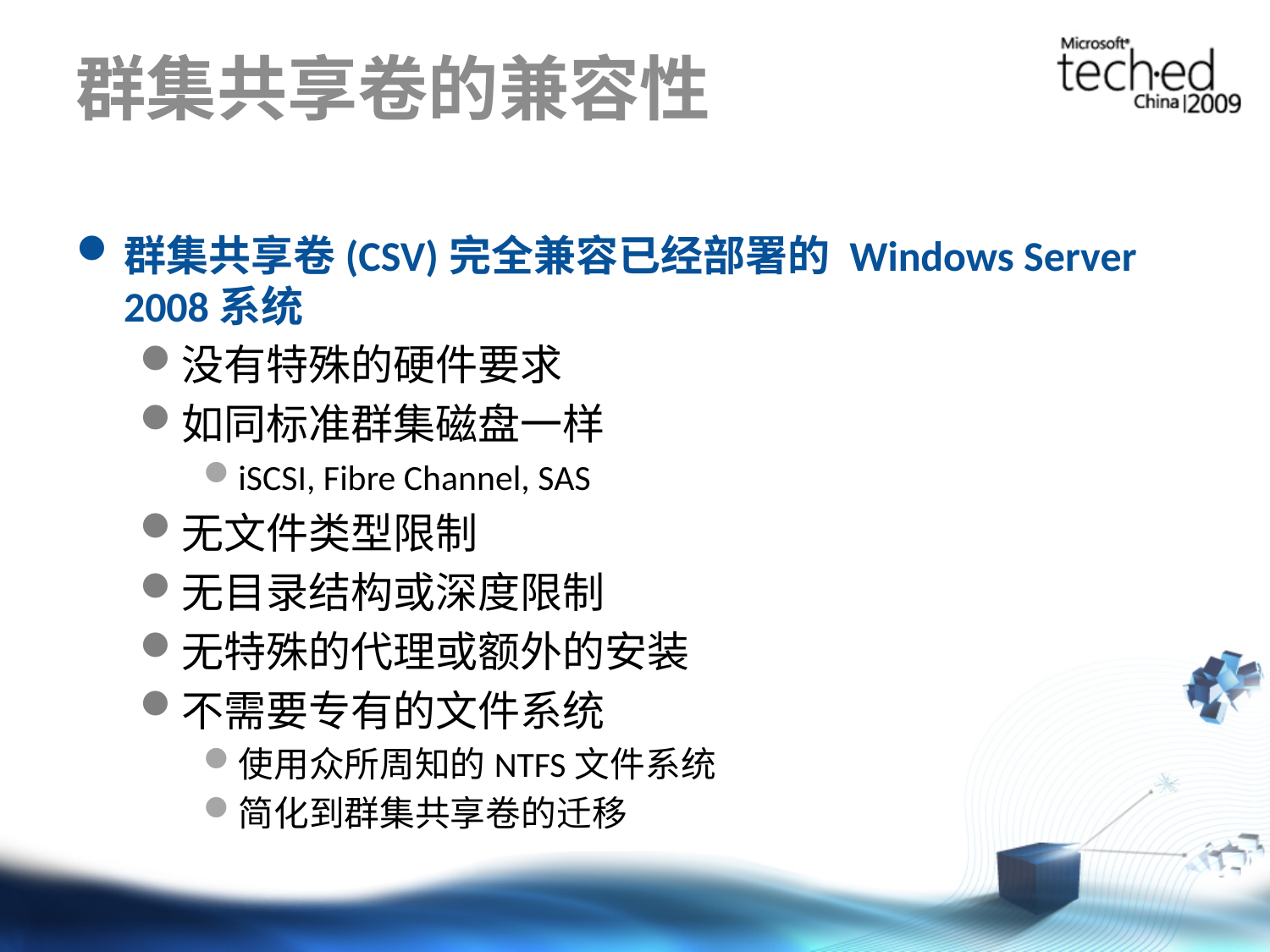

# 群集共享卷的兼容性
群集共享卷(CSV)完全兼容已经部署的 Windows Server 2008系统
没有特殊的硬件要求
如同标准群集磁盘一样
iSCSI, Fibre Channel, SAS
无文件类型限制
无目录结构或深度限制
无特殊的代理或额外的安装
不需要专有的文件系统
使用众所周知的NTFS文件系统
简化到群集共享卷的迁移